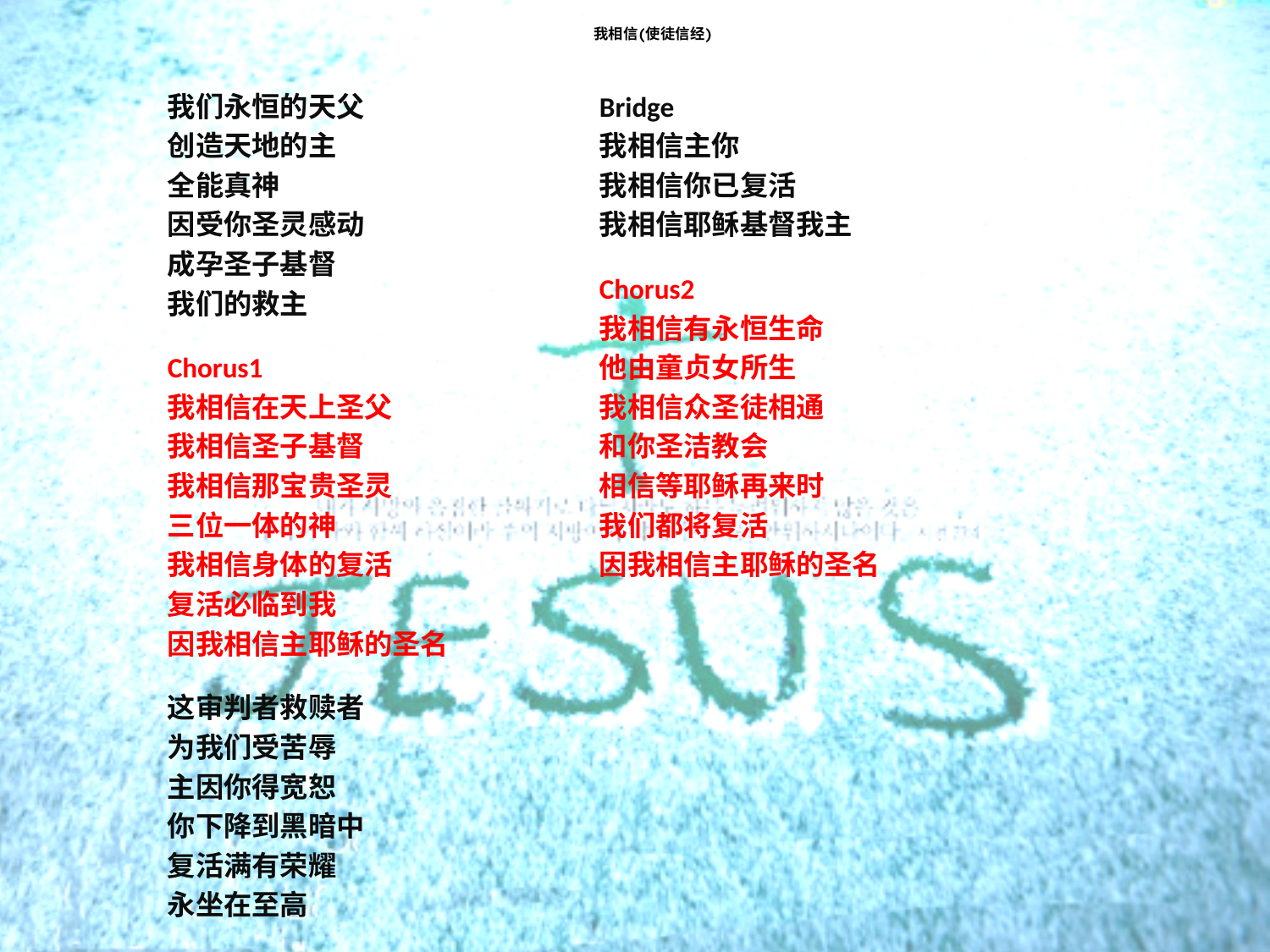

# 我相信(使徒信经)
我们永恒的天父
创造天地的主
全能真神
因受你圣灵感动
成孕圣子基督
我们的救主

Chorus1
我相信在天上圣父
我相信圣子基督
我相信那宝贵圣灵
三位一体的神
我相信身体的复活
复活必临到我
因我相信主耶稣的圣名

这审判者救赎者
为我们受苦辱
主因你得宽恕
你下降到黑暗中
复活满有荣耀
永坐在至高
Bridge
我相信主你
我相信你已复活
我相信耶稣基督我主

Chorus2
我相信有永恒生命
他由童贞女所生
我相信众圣徒相通
和你圣洁教会
相信等耶稣再来时
我们都将复活
因我相信主耶稣的圣名